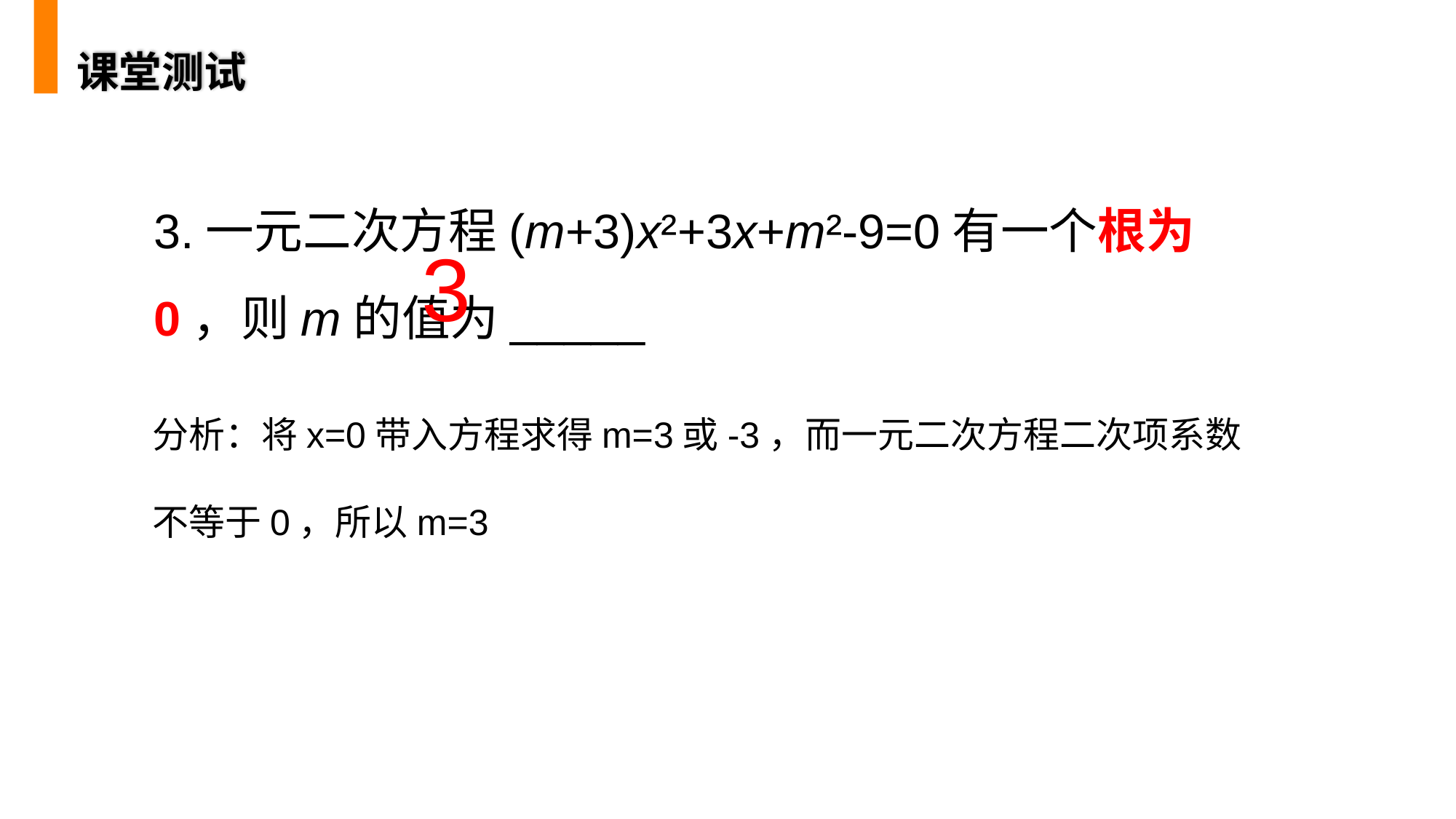

课堂测试
3.一元二次方程(m+3)x²+3x+m²-9=0有一个根为0，则m的值为_____
3
分析：将x=0带入方程求得m=3或-3，而一元二次方程二次项系数不等于0，所以m=3